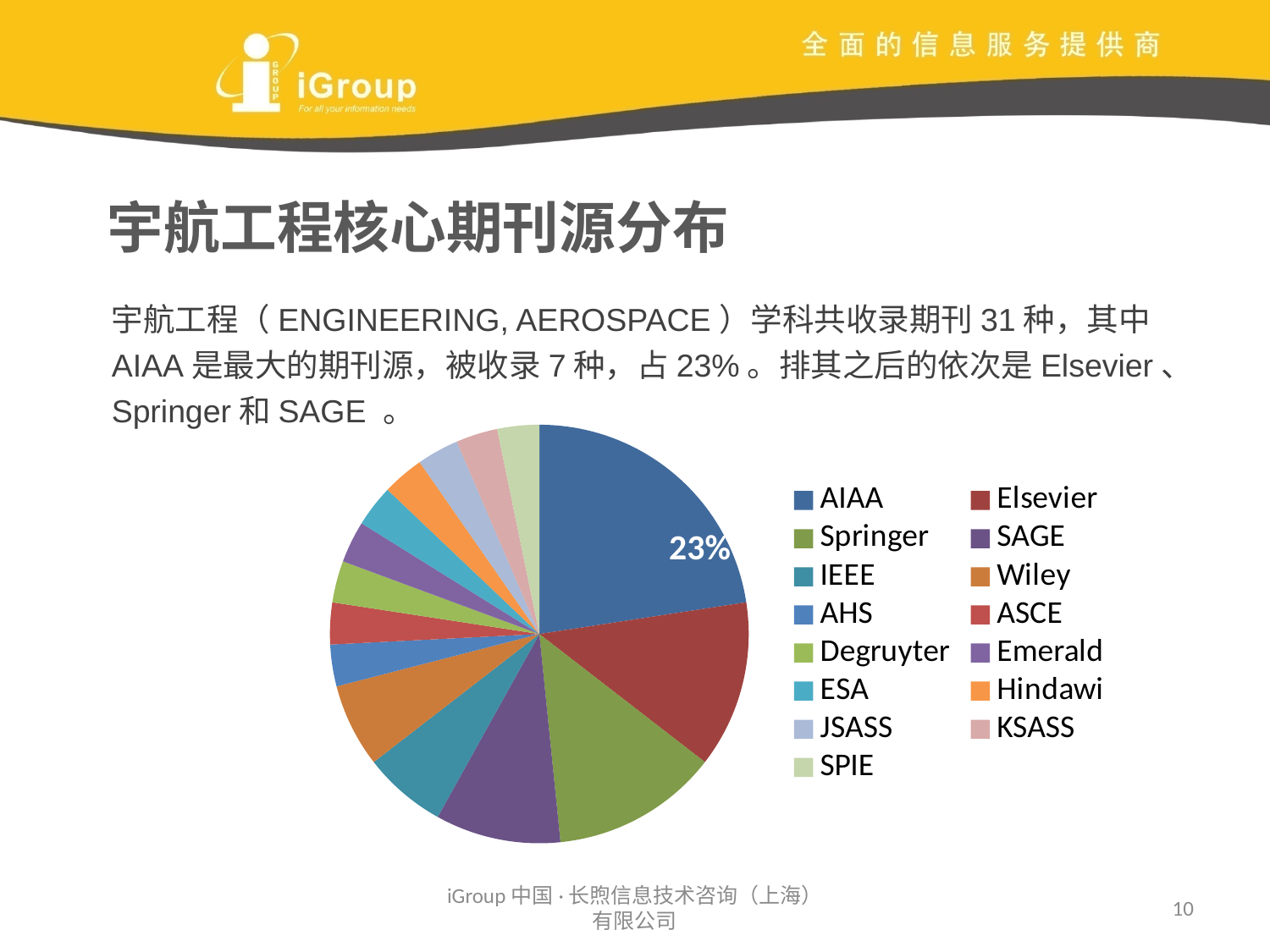

宇航工程核心期刊源分布
宇航工程（ENGINEERING, AEROSPACE）学科共收录期刊31种，其中AIAA是最大的期刊源，被收录7种，占23%。排其之后的依次是Elsevier、Springer和SAGE 。

### Chart

| Category | 列1 |
|---|---|
| AIAA | 7.0 |
| Elsevier | 4.0 |
| Springer | 4.0 |
| SAGE | 3.0 |
| IEEE | 2.0 |
| Wiley | 2.0 |
| AHS | 1.0 |
| ASCE | 1.0 |
| Degruyter | 1.0 |
| Emerald | 1.0 |
| ESA | 1.0 |
| Hindawi | 1.0 |
| JSASS  | 1.0 |
| KSASS | 1.0 |
| SPIE | 1.0 |
23%
iGroup中国·长煦信息技术咨询（上海）有限公司
10